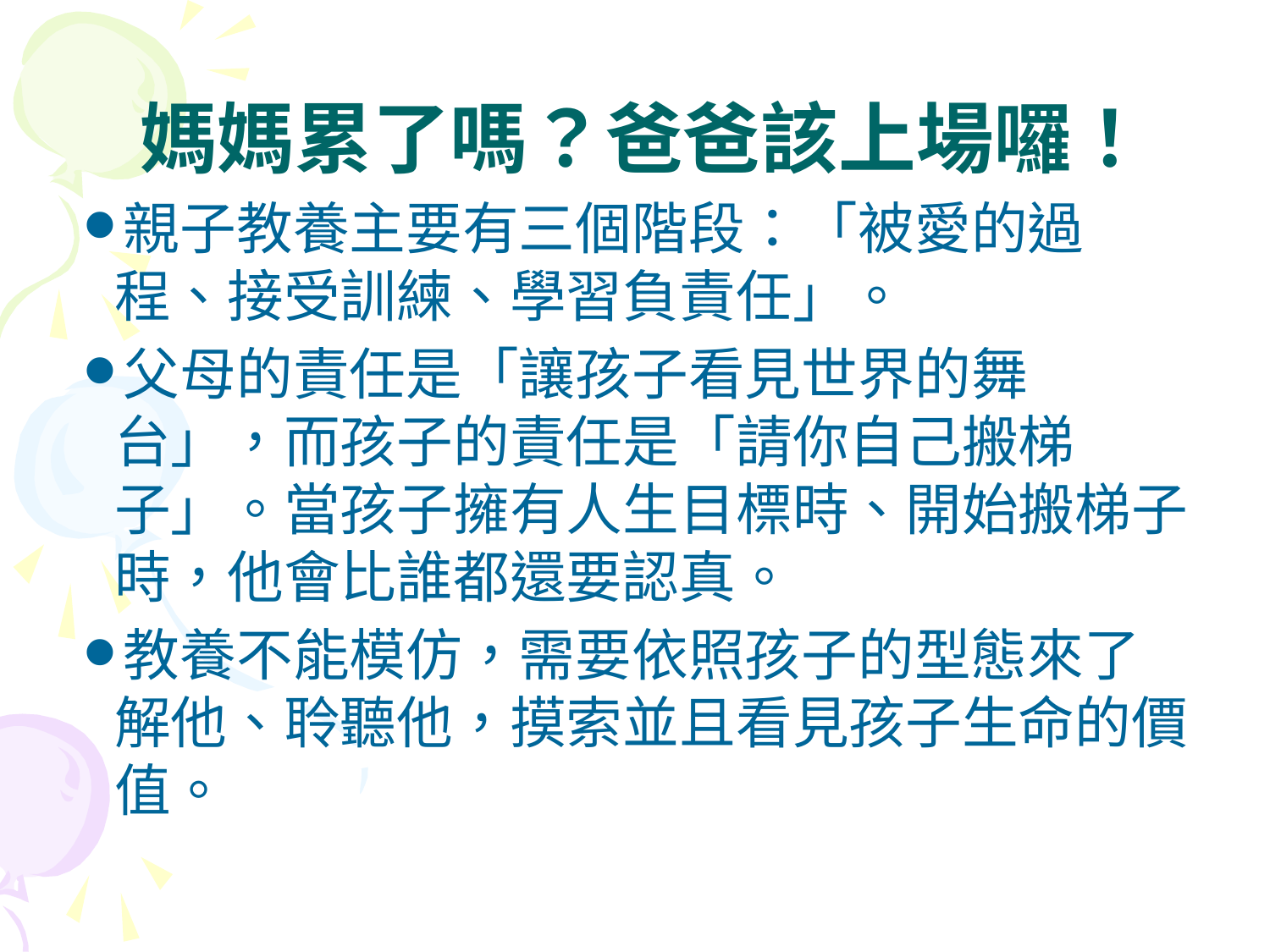

# 媽媽累了嗎？爸爸該上場囉！
親子教養主要有三個階段：「被愛的過程、接受訓練、學習負責任」。
父母的責任是「讓孩子看見世界的舞台」，而孩子的責任是「請你自己搬梯子」。當孩子擁有人生目標時、開始搬梯子時，他會比誰都還要認真。
教養不能模仿，需要依照孩子的型態來了解他、聆聽他，摸索並且看見孩子生命的價值。